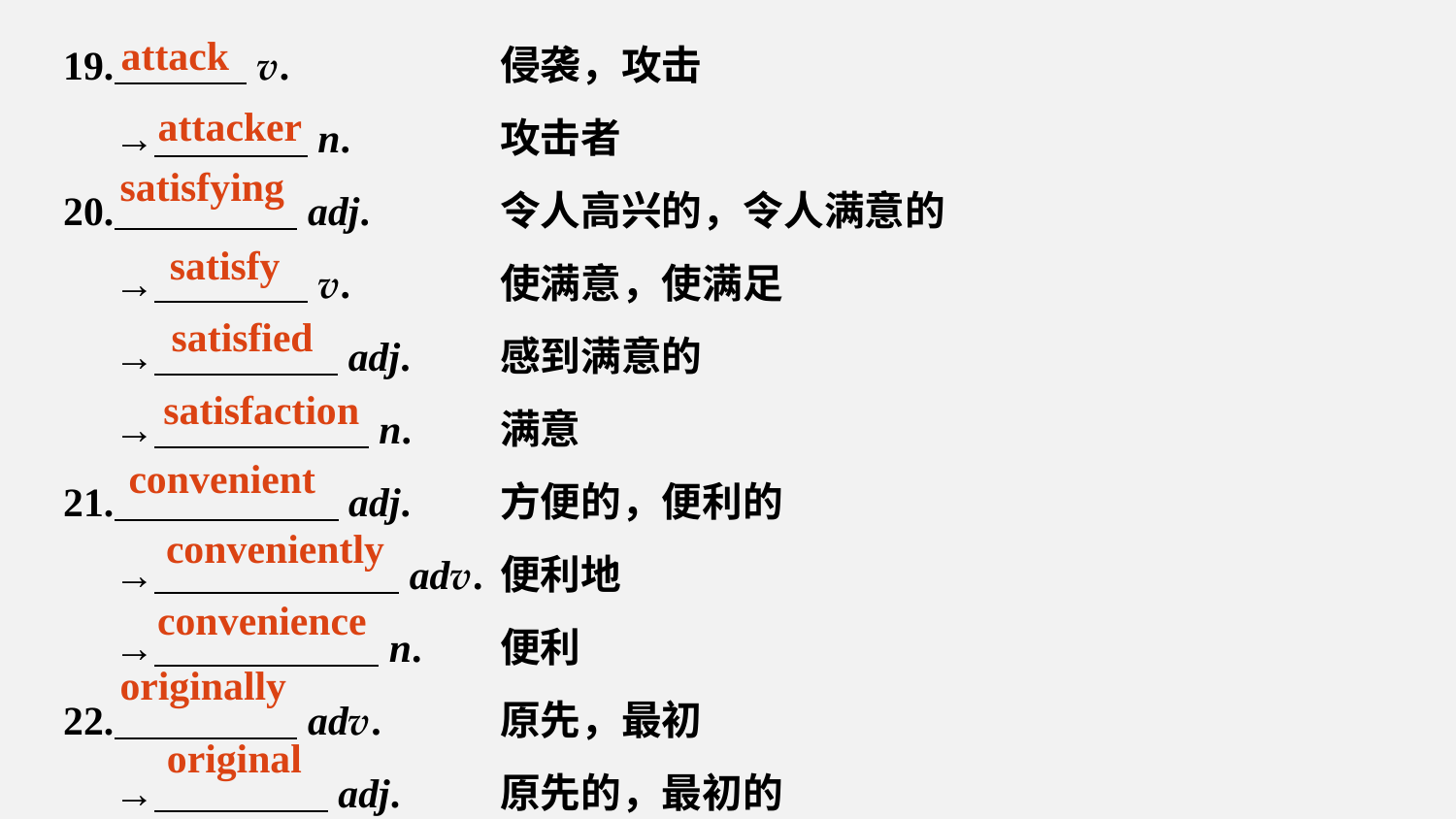

19.              v.		侵袭，攻击
     →                n.		攻击者
20.                   adj.	令人高兴的，令人满意的
     →                v.		使满意，使满足
     →                   adj.	感到满意的
     →                      n.	满意
21.                       adj.	方便的，便利的
     →                         adv.	便利地
     →                       n.	便利
22.                   adv.	原先，最初
     →                  adj.	原先的，最初的
attack
attacker
satisfying
satisfy
satisfied
satisfaction
convenient
conveniently
convenience
originally
original